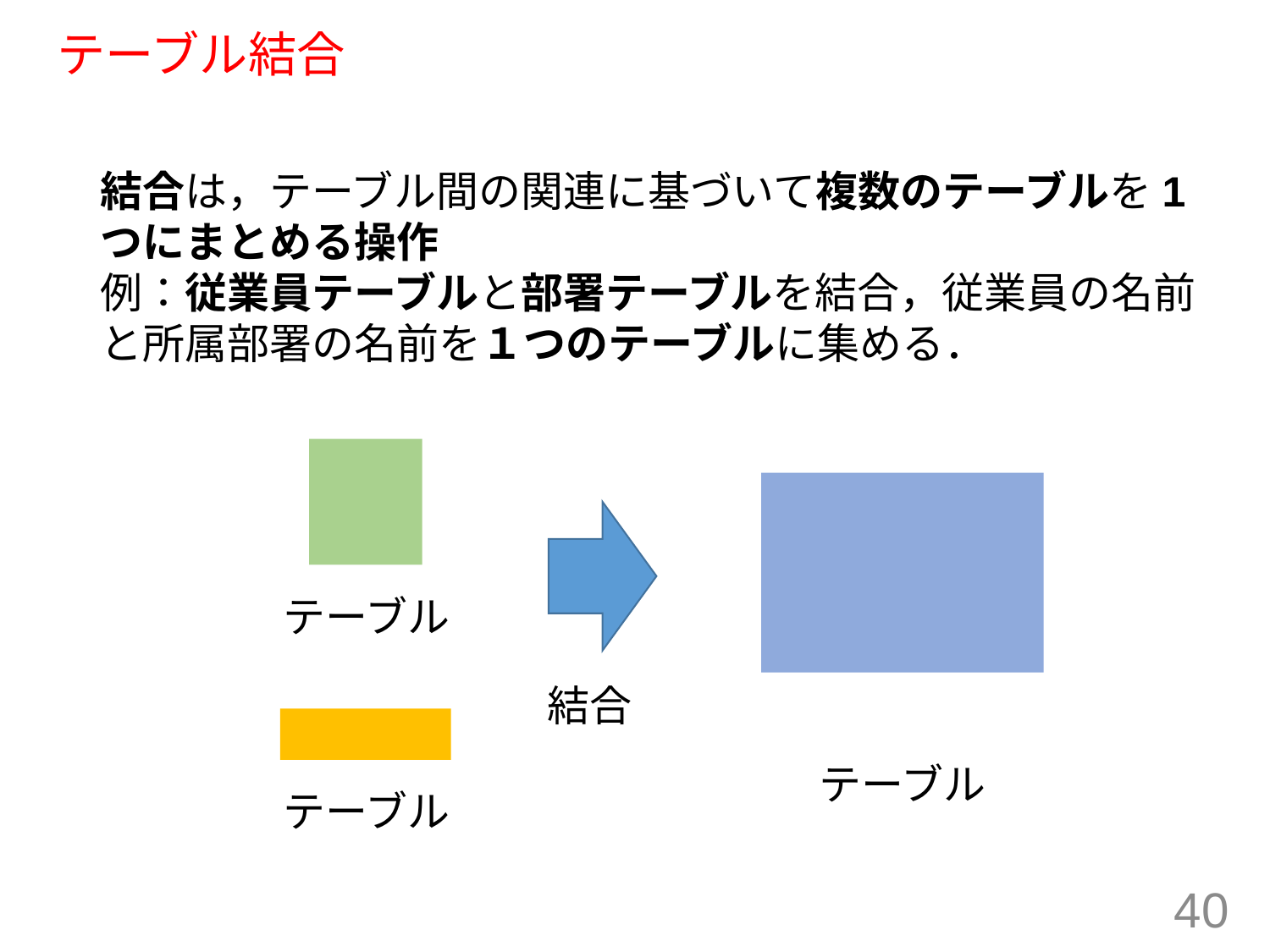

# テーブル結合
結合は，テーブル間の関連に基づいて複数のテーブルを1つにまとめる操作
例：従業員テーブルと部署テーブルを結合，従業員の名前と所属部署の名前を１つのテーブルに集める．

テーブル
結合

テーブル
テーブル
40